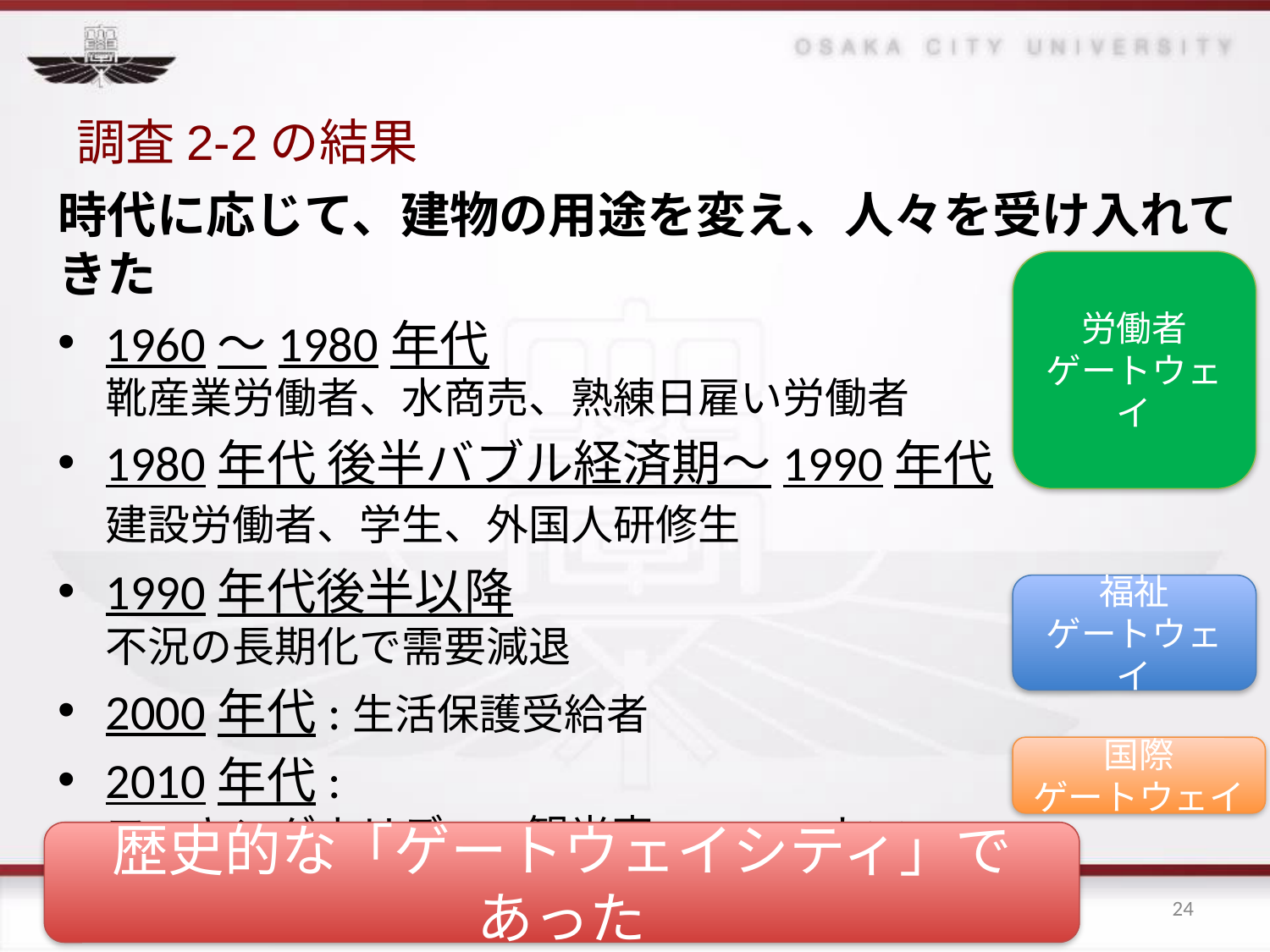

# 調査2-2の結果
時代に応じて、建物の用途を変え、人々を受け入れてきた
1960〜1980年代
靴産業労働者、水商売、熟練日雇い労働者
1980年代 後半バブル経済期〜1990年代
建設労働者、学生、外国人研修生
1990年代後半以降
不況の長期化で需要減退
2000年代:生活保護受給者
2010年代:
ワーキングホリデー、観光客、ニューカマー

労働者
ゲートウェイ
福祉
ゲートウェイ
国際
ゲートウェイ
歴史的な「ゲートウェイシティ」であった
24